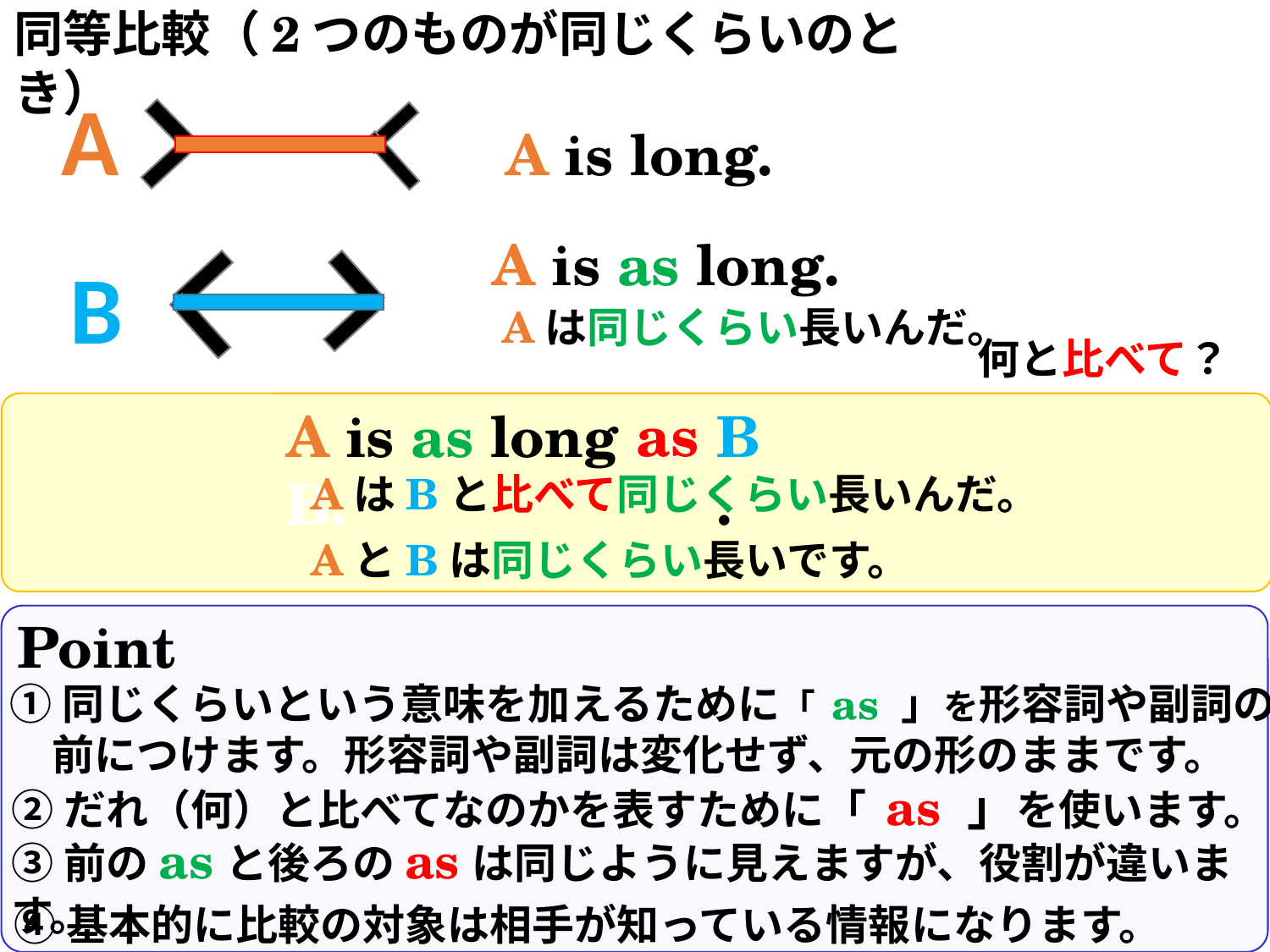

同等比較（2つのものが同じくらいのとき）
A
A is long.

A is as long.
B

Aは同じくらい長いんだ。

何と比べて？

as
A is as long as B.
B.
AはBと比べて同じくらい長いんだ。
AとBは同じくらい長いです。

Point
①同じくらいという意味を加えるために「 as 」を形容詞や副詞の
　前につけます。形容詞や副詞は変化せず、元の形のままです。
②だれ（何）と比べてなのかを表すために「 as 」を使います。
③前のasと後ろのasは同じように見えますが、役割が違います。
④基本的に比較の対象は相手が知っている情報になります。